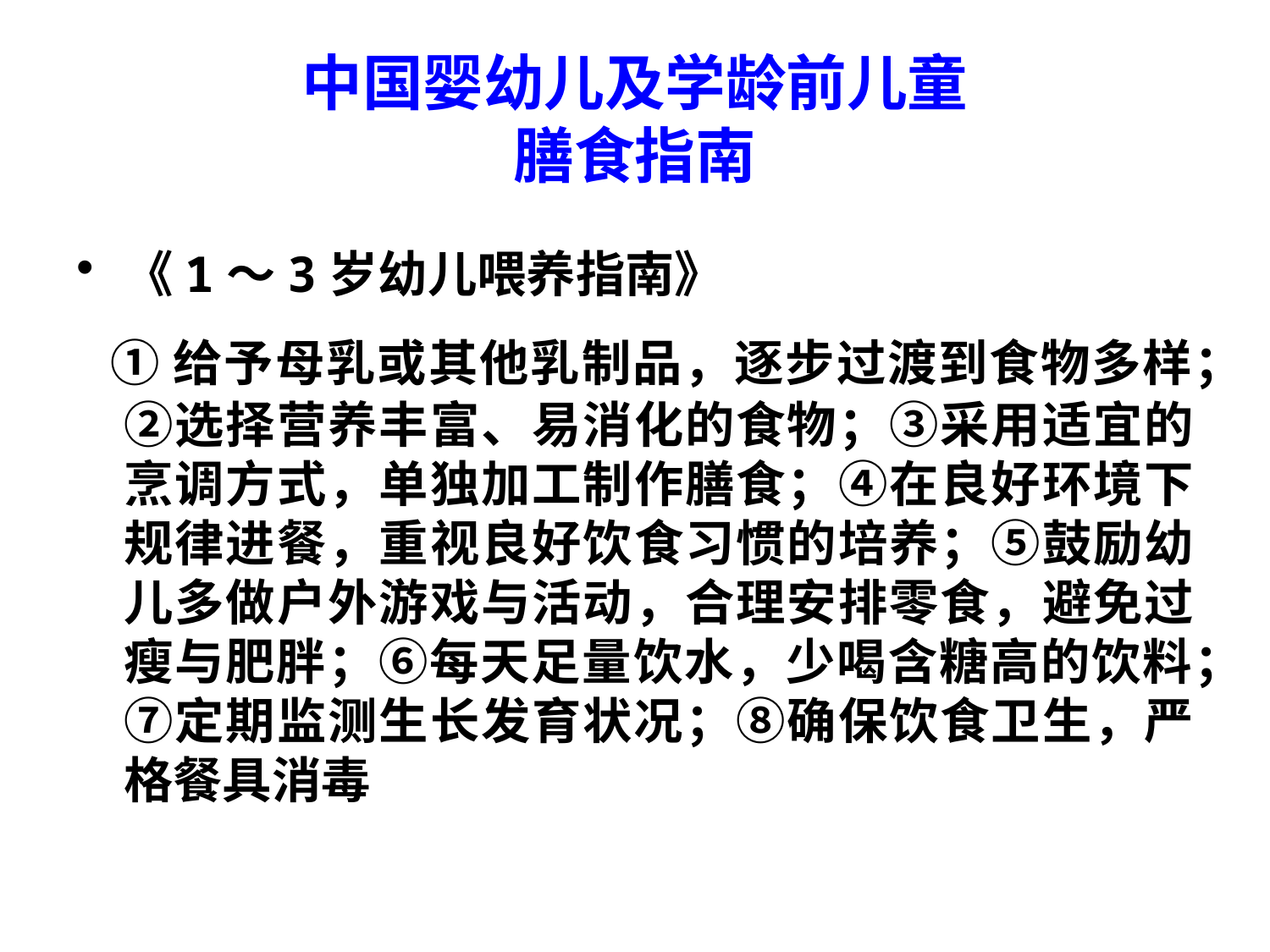

# 中国婴幼儿及学龄前儿童 膳食指南
《1～3岁幼儿喂养指南》
  ①给予母乳或其他乳制品，逐步过渡到食物多样；②选择营养丰富、易消化的食物；③采用适宜的烹调方式，单独加工制作膳食；④在良好环境下规律进餐，重视良好饮食习惯的培养；⑤鼓励幼儿多做户外游戏与活动，合理安排零食，避免过瘦与肥胖；⑥每天足量饮水，少喝含糖高的饮料；⑦定期监测生长发育状况；⑧确保饮食卫生，严格餐具消毒